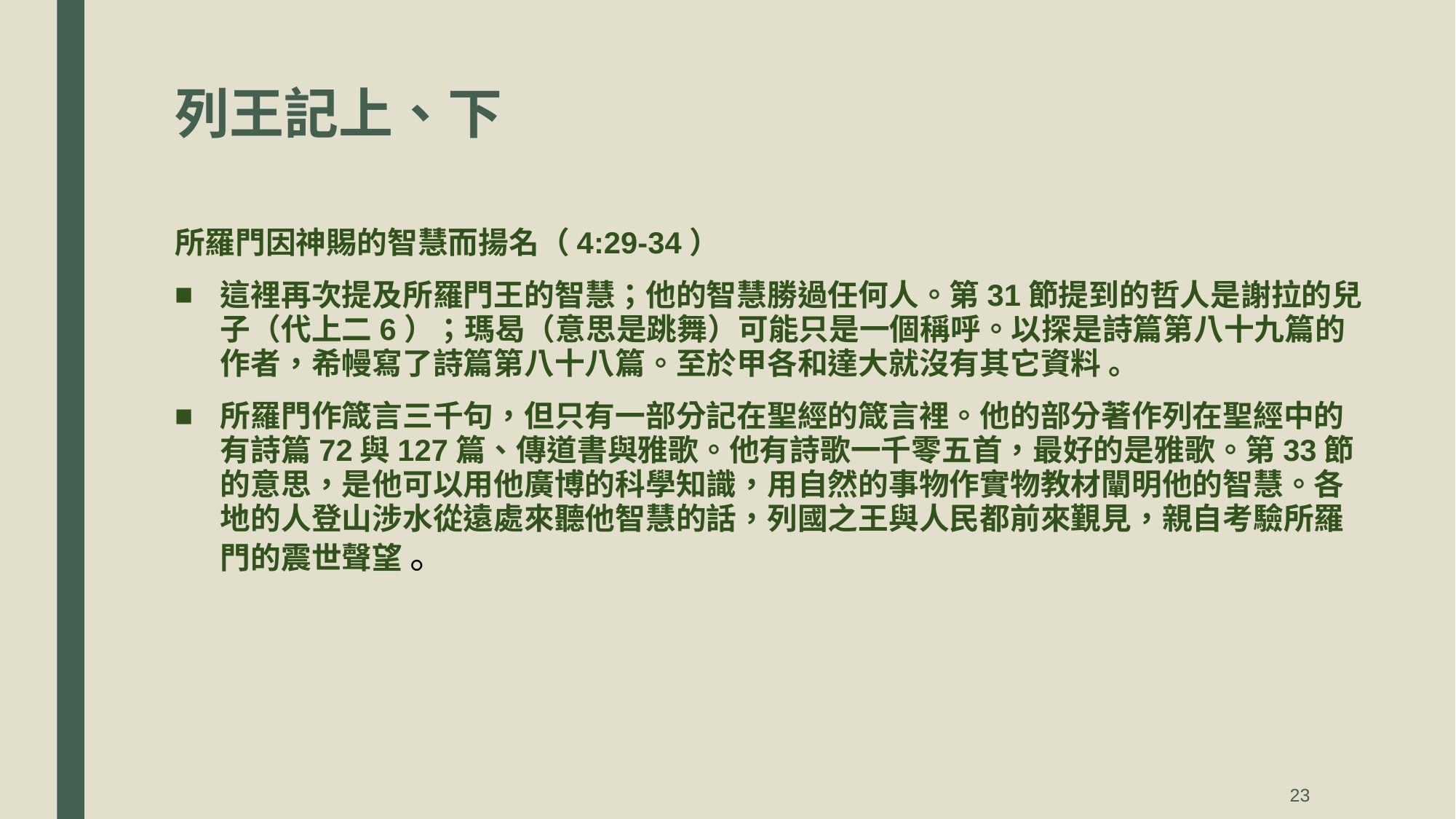

# 列王記上、下
所羅門因神賜的智慧而揚名（4:29-34）
這裡再次提及所羅門王的智慧；他的智慧勝過任何人。第31節提到的哲人是謝拉的兒子（代上二6）；瑪曷（意思是跳舞）可能只是一個稱呼。以探是詩篇第八十九篇的作者，希幔寫了詩篇第八十八篇。至於甲各和達大就沒有其它資料 。
所羅門作箴言三千句，但只有一部分記在聖經的箴言裡。他的部分著作列在聖經中的有詩篇72與127篇、傳道書與雅歌。他有詩歌一千零五首，最好的是雅歌。第33節的意思，是他可以用他廣博的科學知識，用自然的事物作實物教材闡明他的智慧。各地的人登山涉水從遠處來聽他智慧的話，列國之王與人民都前來覲見，親自考驗所羅門的震世聲望 。
23